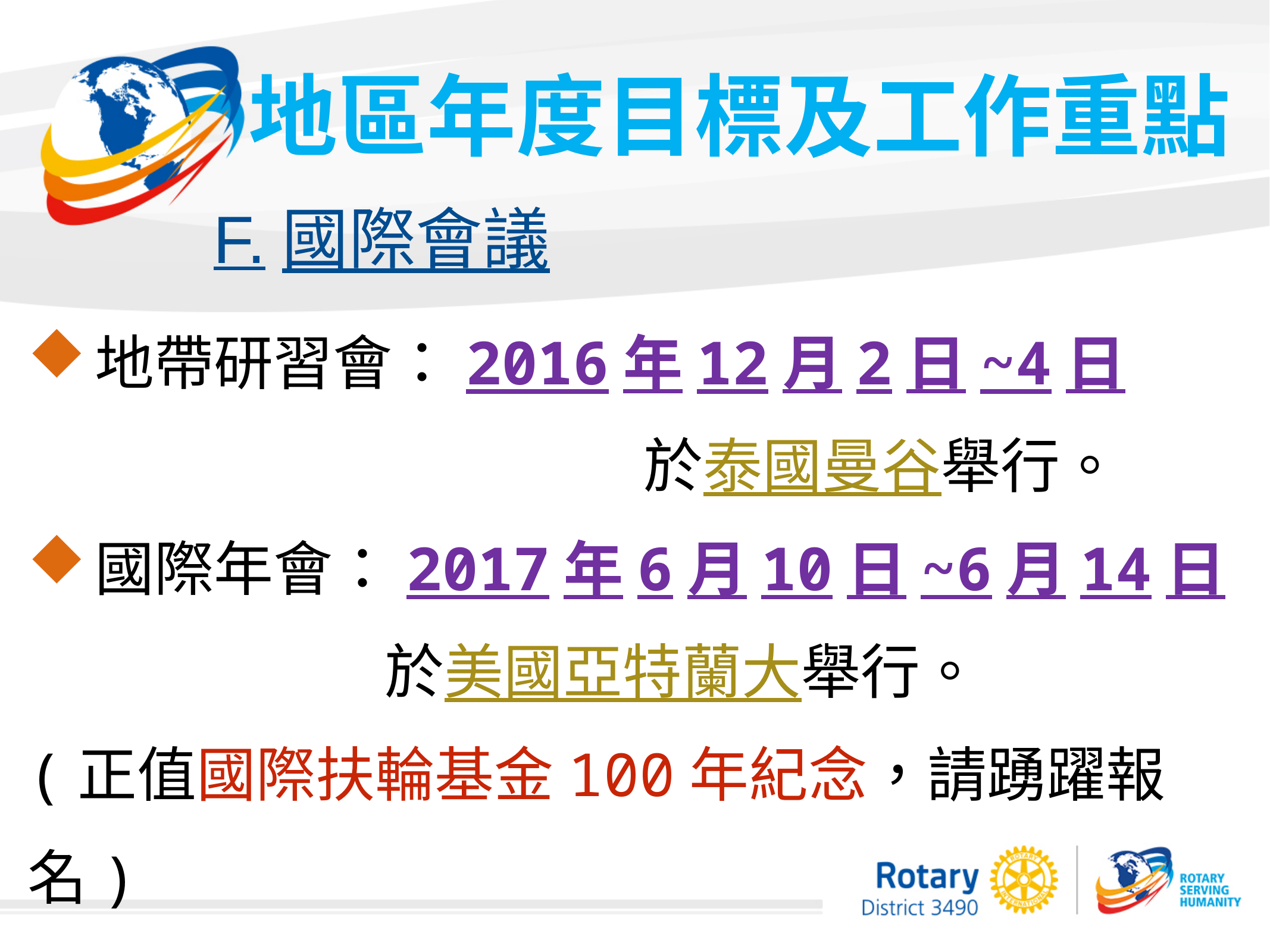

地區年度目標及工作重點
F.國際會議
地帶研習會：2016年12月2日~4日
						 於泰國曼谷舉行。
國際年會：2017年6月10日~6月14日
　　　　　　於美國亞特蘭大舉行。
(正值國際扶輪基金100年紀念，請踴躍報名)